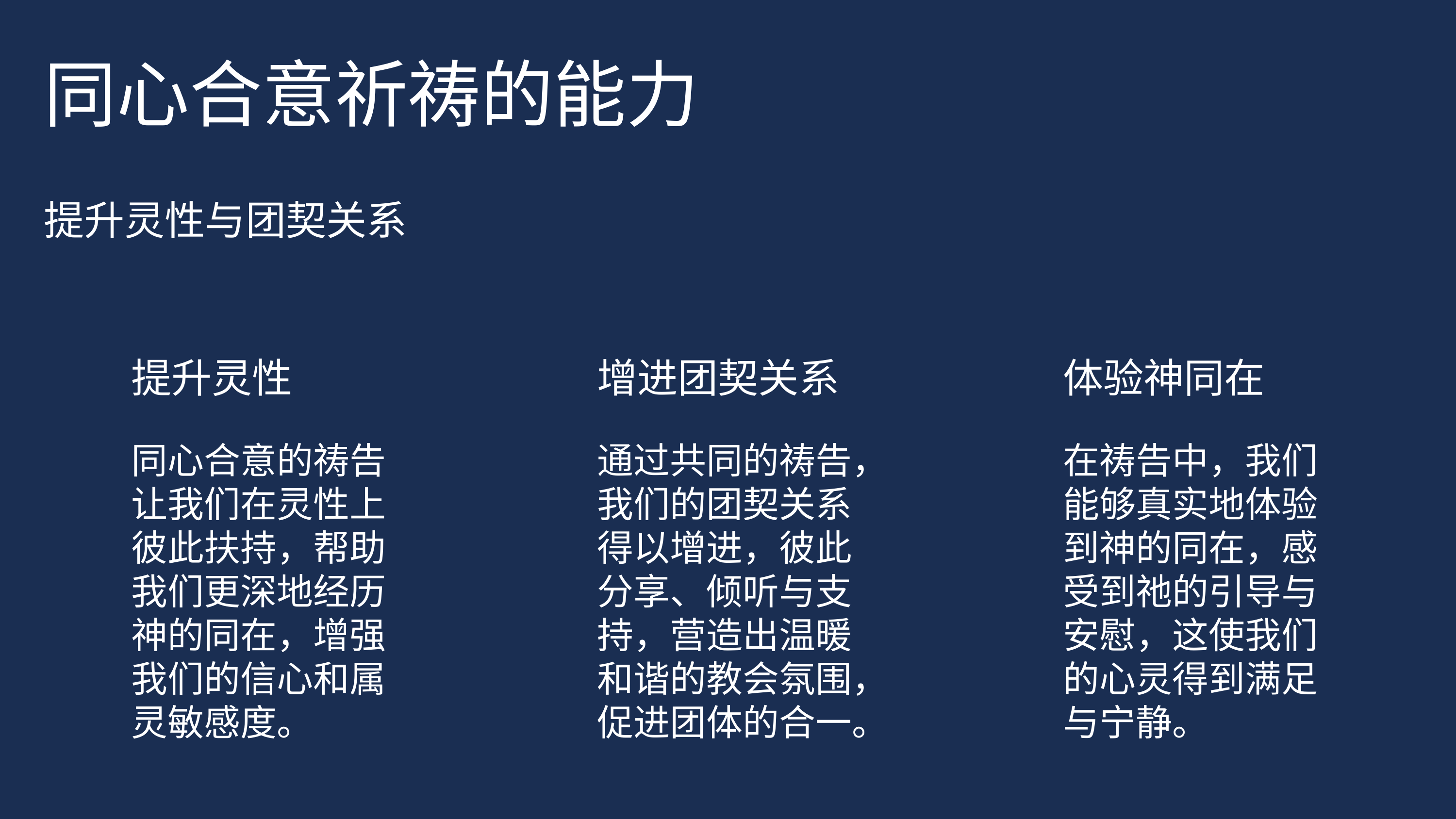

# 同心合意祈祷的能力
提升灵性与团契关系
提升灵性
增进团契关系
体验神同在
同心合意的祷告让我们在灵性上彼此扶持，帮助我们更深地经历神的同在，增强我们的信心和属灵敏感度。
通过共同的祷告，我们的团契关系得以增进，彼此分享、倾听与支持，营造出温暖和谐的教会氛围，促进团体的合一。
在祷告中，我们能够真实地体验到神的同在，感受到祂的引导与安慰，这使我们的心灵得到满足与宁静。